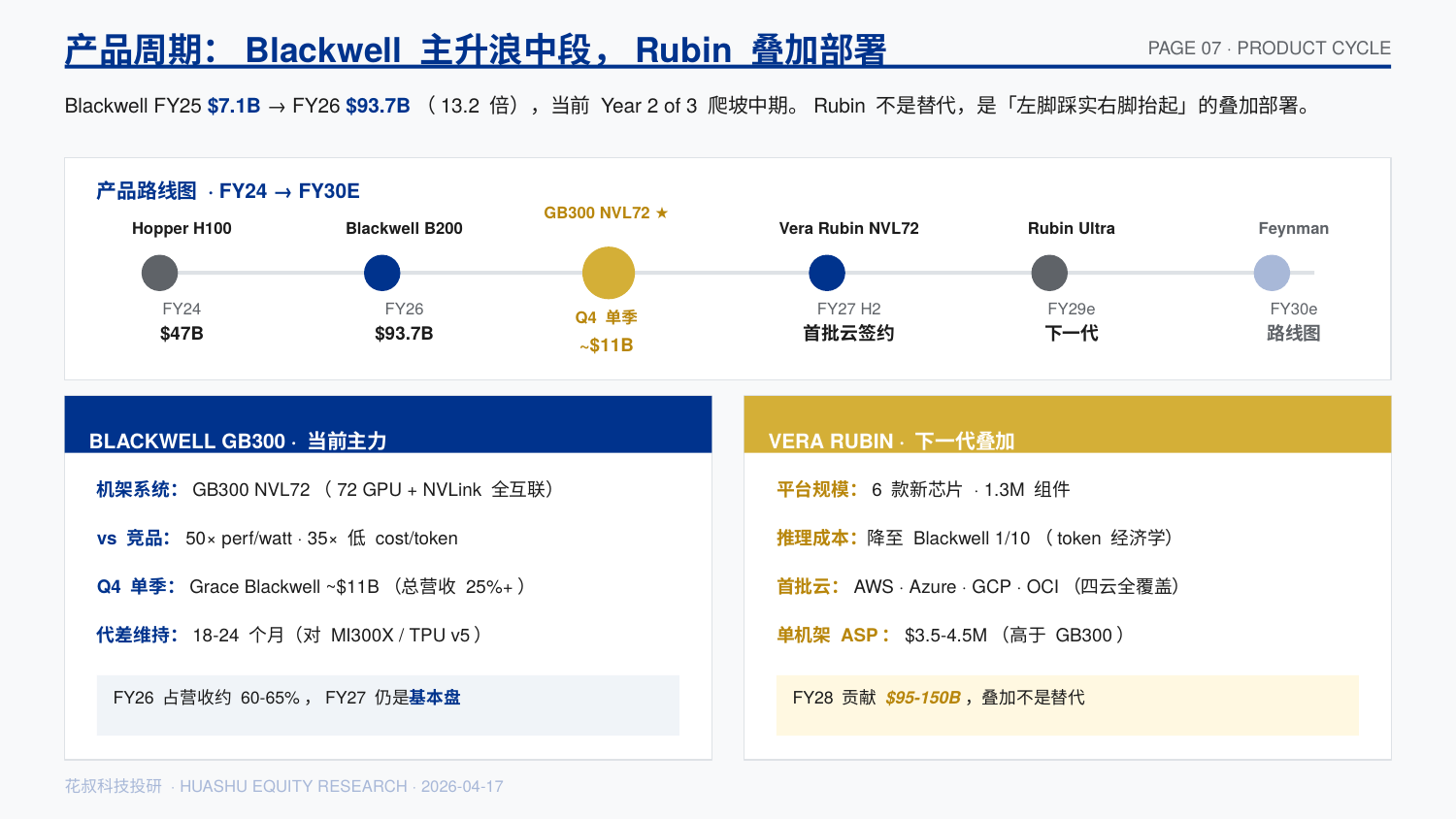

产品周期：Blackwell 主升浪中段，Rubin 叠加部署
PAGE 07 · PRODUCT CYCLE

Blackwell FY25 $7.1B → FY26 $93.7B（13.2 倍），当前 Year 2 of 3 爬坡中期。Rubin 不是替代，是「左脚踩实右脚抬起」的叠加部署。

产品路线图 · FY24 → FY30E
GB300 NVL72 ★
Hopper H100
Blackwell B200
Vera Rubin NVL72
Rubin Ultra
Feynman

FY24
FY26
FY27 H2
FY29e
FY30e
Q4 单季
$47B
$93.7B
首批云签约
下一代
路线图
~$11B

BLACKWELL GB300 · 当前主力

VERA RUBIN · 下一代叠加
机架系统：GB300 NVL72（72 GPU + NVLink 全互联）
平台规模：6 款新芯片 · 1.3M 组件
vs 竞品：50× perf/watt · 35× 低 cost/token
推理成本：降至 Blackwell 1/10（token 经济学）
Q4 单季：Grace Blackwell ~$11B（总营收 25%+）
首批云：AWS · Azure · GCP · OCI（四云全覆盖）
代差维持：18-24 个月（对 MI300X / TPU v5）
单机架 ASP：$3.5-4.5M（高于 GB300）

FY26 占营收约 60-65%，FY27 仍是基本盘
FY28 贡献 $95-150B，叠加不是替代
花叔科技投研 · HUASHU EQUITY RESEARCH · 2026-04-17